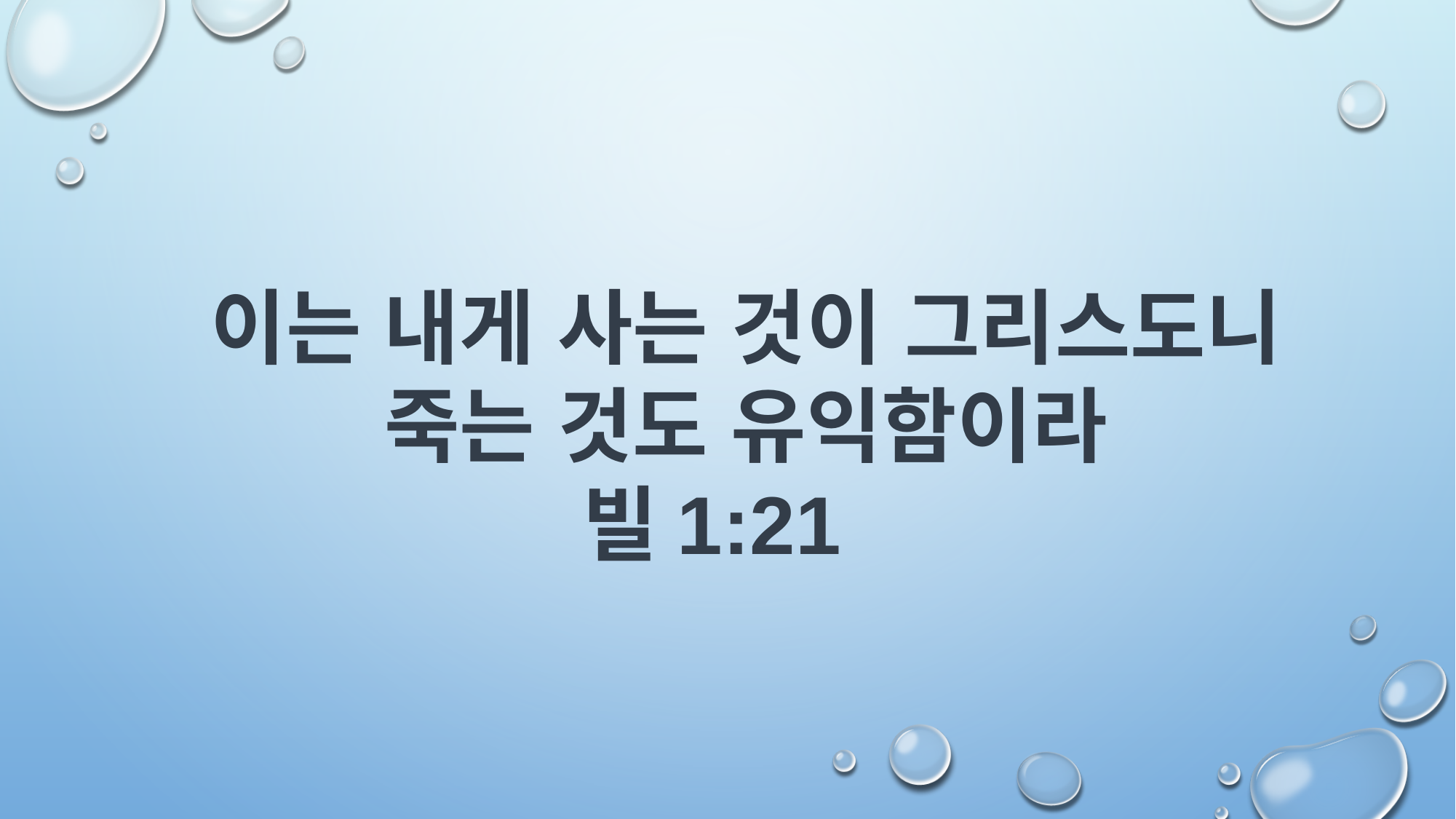

이는 내게 사는 것이 그리스도니 죽는 것도 유익함이라
빌1:21